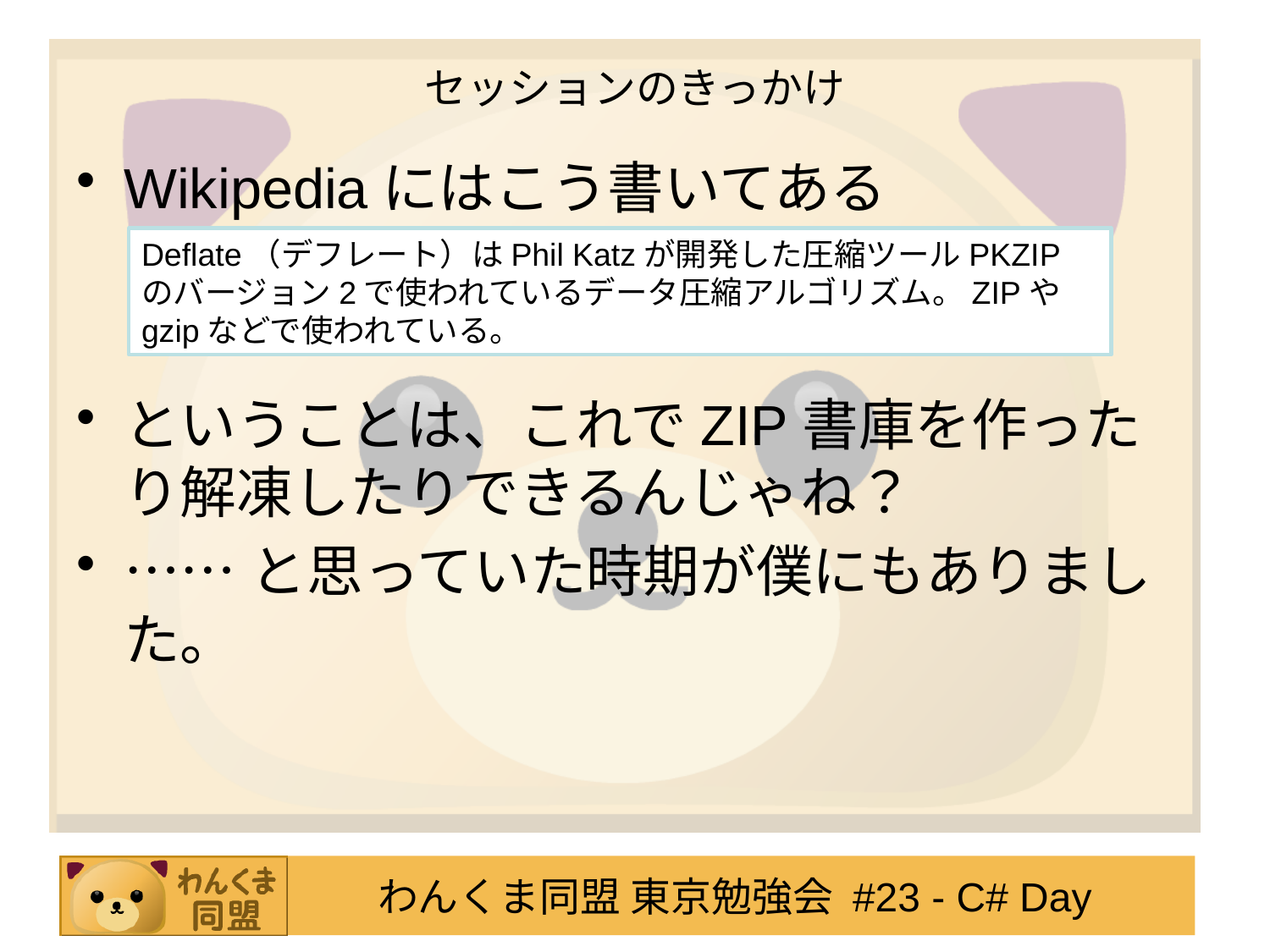

# セッションのきっかけ
Wikipediaにはこう書いてある

ということは、これでZIP書庫を作ったり解凍したりできるんじゃね？
……と思っていた時期が僕にもありました。

Deflate（デフレート）はPhil Katzが開発した圧縮ツールPKZIPのバージョン2で使われているデータ圧縮アルゴリズム。ZIPやgzipなどで使われている。